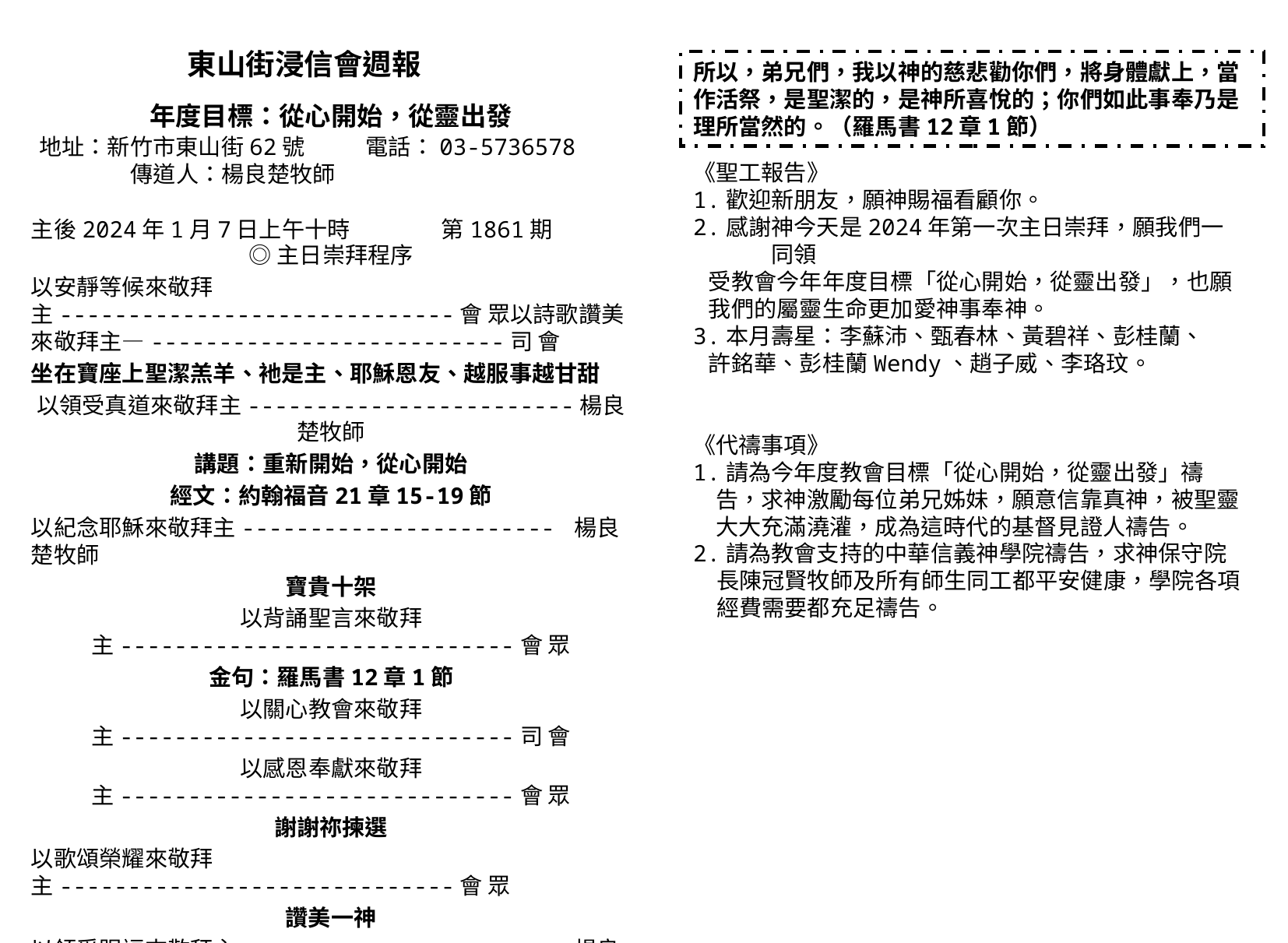

東山街浸信會週報

年度目標：從心開始，從靈出發

所以，弟兄們，我以神的慈悲勸你們，將身體獻上，當作活祭，是聖潔的，是神所喜悅的；你們如此事奉乃是理所當然的。（羅馬書12章1節）

地址：新竹市東山街62號            電話：03-5736578
                 傳道人：楊良楚牧師
《聖工報告》
1.歡迎新朋友，願神賜福看顧你。
2.感謝神今天是2024年第一次主日崇拜，願我們一同領
  受教會今年年度目標「從心開始，從靈出發」，也願
  我們的屬靈生命更加愛神事奉神。
3.本月壽星：李蘇沛、甄春林、黃碧祥、彭桂蘭、
  許銘華、彭桂蘭Wendy、趙子威、李珞玟。

《代禱事項》
1.請為今年度教會目標「從心開始，從靈出發」禱告，求神激勵每位弟兄姊妹，願意信靠真神，被聖靈大大充滿澆灌，成為這時代的基督見證人禱告。
2.請為教會支持的中華信義神學院禱告，求神保守院長陳冠賢牧師及所有師生同工都平安健康，學院各項經費需要都充足禱告。
主後2024年1月7日上午十時                  第1861期
◎主日崇拜程序
以安靜等候來敬拜主-----------------------------會 眾以詩歌讚美來敬拜主—--------------------------司 會
坐在寶座上聖潔羔羊、衪是主、耶穌恩友、越服事越甘甜
以領受真道來敬拜主------------------------楊良楚牧師
講題：重新開始，從心開始
經文：約翰福音21章15-19節
以紀念耶穌來敬拜主----------------------- 楊良楚牧師
寶貴十架
以背誦聖言來敬拜主-----------------------------會 眾
金句：羅馬書12章1節
以關心教會來敬拜主-----------------------------司 會
以感恩奉獻來敬拜主-----------------------------會 眾
謝謝祢揀選
以歌頌榮耀來敬拜主-----------------------------會 眾
讚美一神
以領受賜福來敬拜主------------------------楊良楚牧師
以彼此問安來敬拜主-----------------------------會 眾
愛我們的家